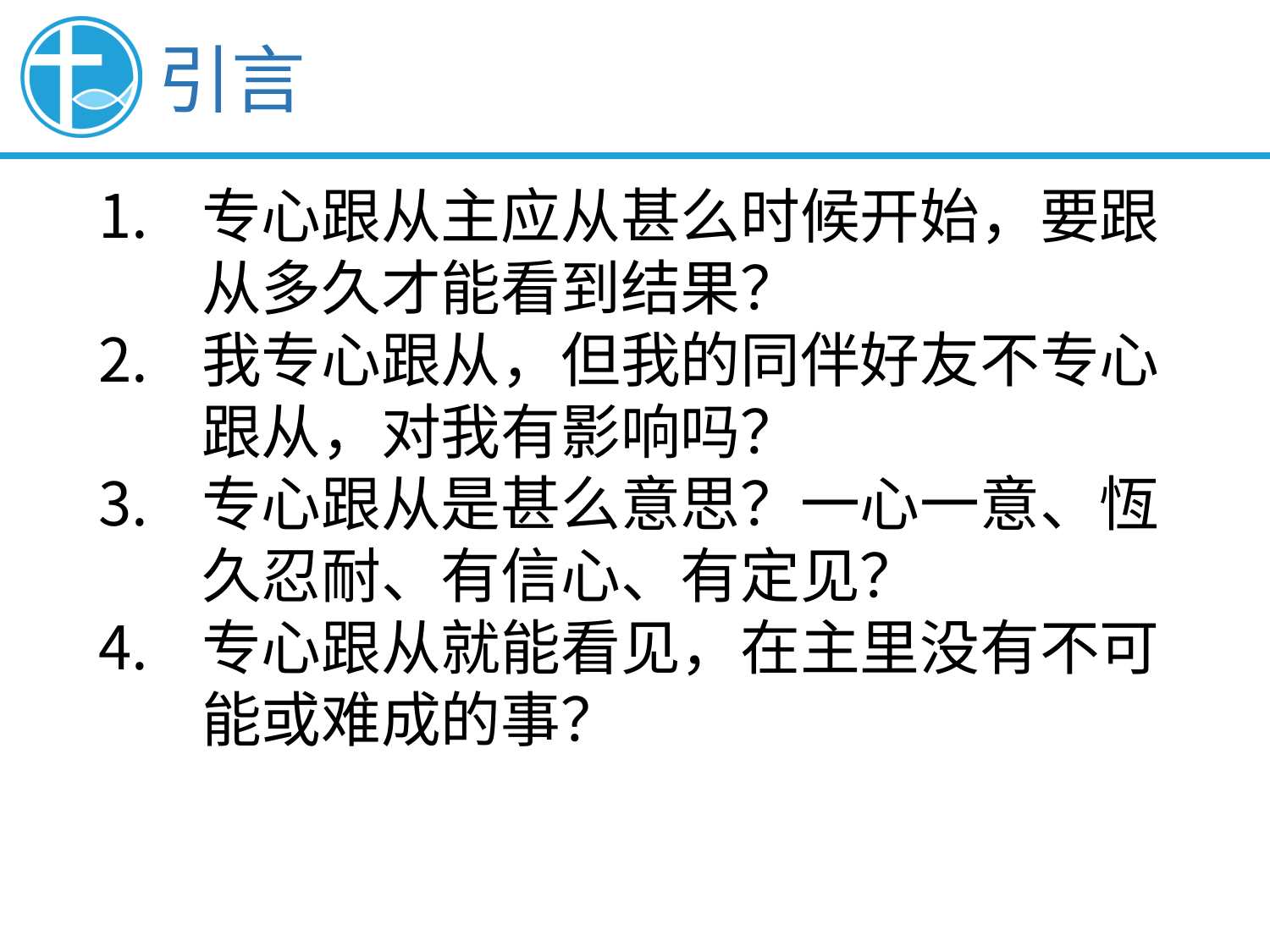

引言
专心跟从主应从甚么时候开始，要跟从多久才能看到结果？
我专心跟从，但我的同伴好友不专心跟从，对我有影响吗？
专心跟从是甚么意思？一心一意、恆久忍耐、有信心、有定见？
专心跟从就能看见，在主里没有不可能或难成的事？